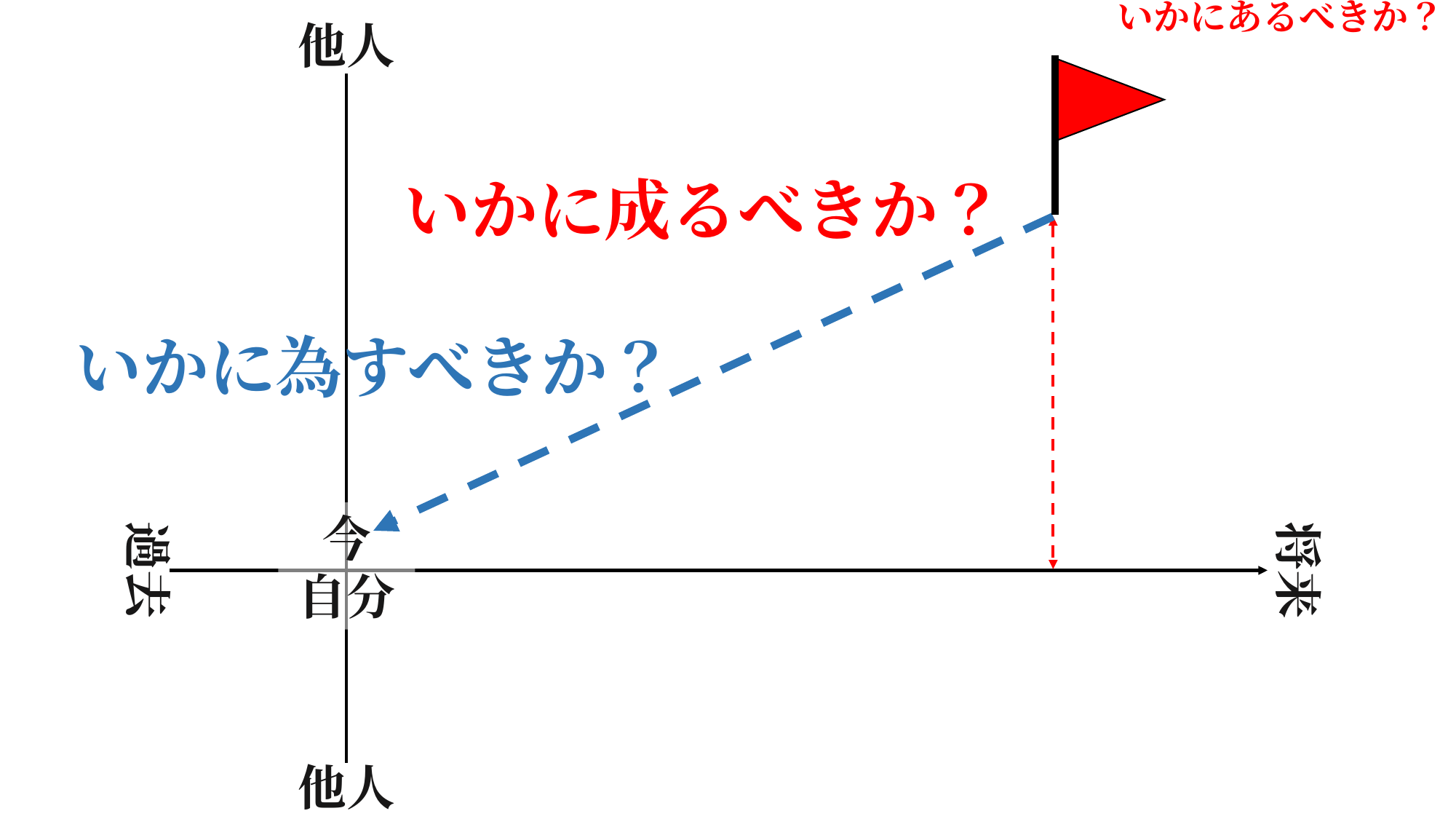

いかにあるべきか？
他人

いかに成るべきか？
いかに為すべきか？
今
自分
過去
将来
他人